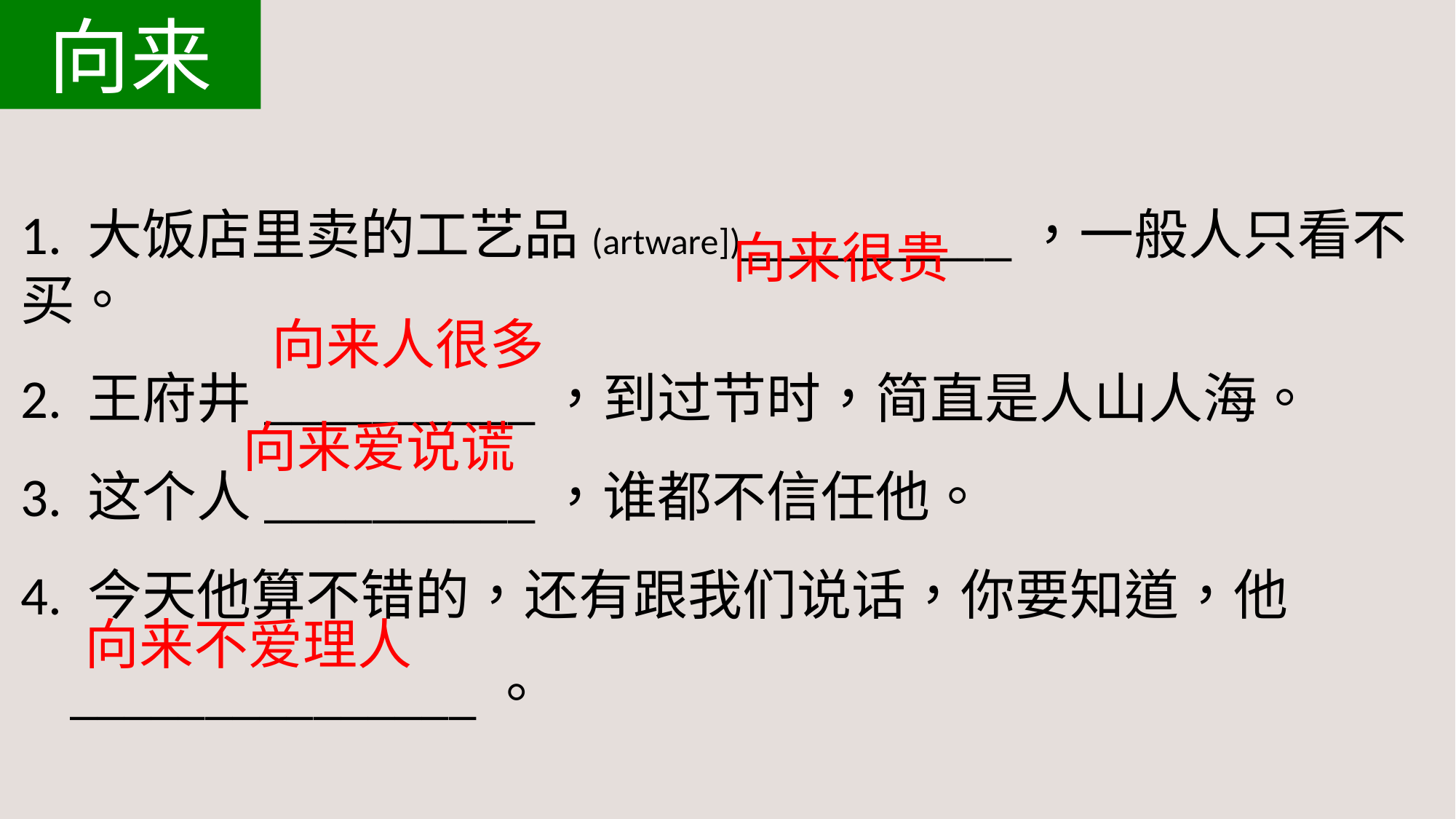

向来
向来很贵
1. 大饭店里卖的工艺品(artware])__________，一般人只看不买。
2. 王府井__________，到过节时，简直是人山人海。
3. 这个人__________，谁都不信任他。
4. 今天他算不错的，还有跟我们说话，你要知道，他
    _______________。
向来人很多
向来爱说谎
向来不爱理人